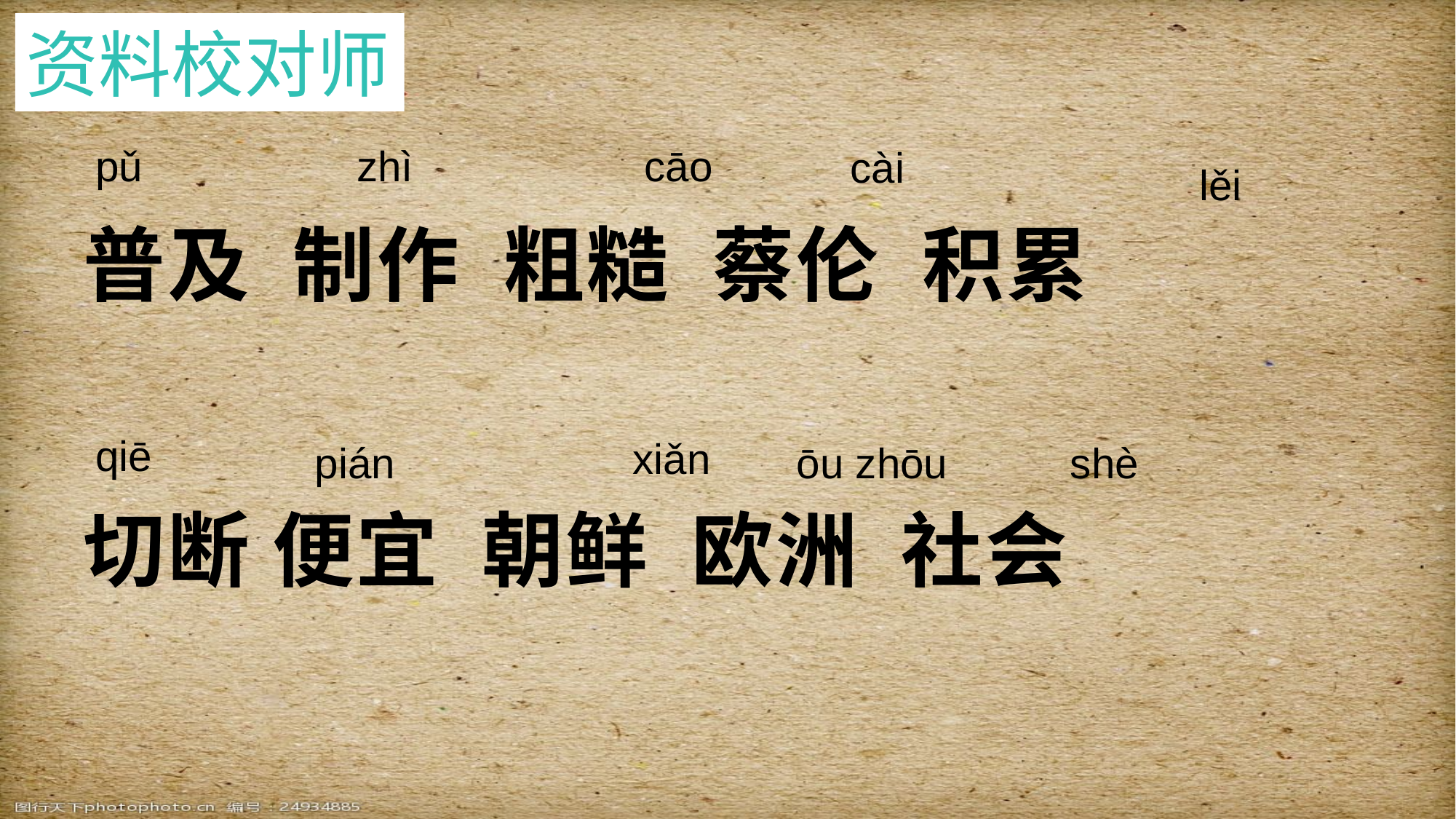

资料校对师
pǔ
zhì
cāo
cài
lěi
普及  制作  粗糙  蔡伦  积累

切断 便宜  朝鲜  欧洲  社会
qiē
 xiǎn
ōu zhōu
shè
pián